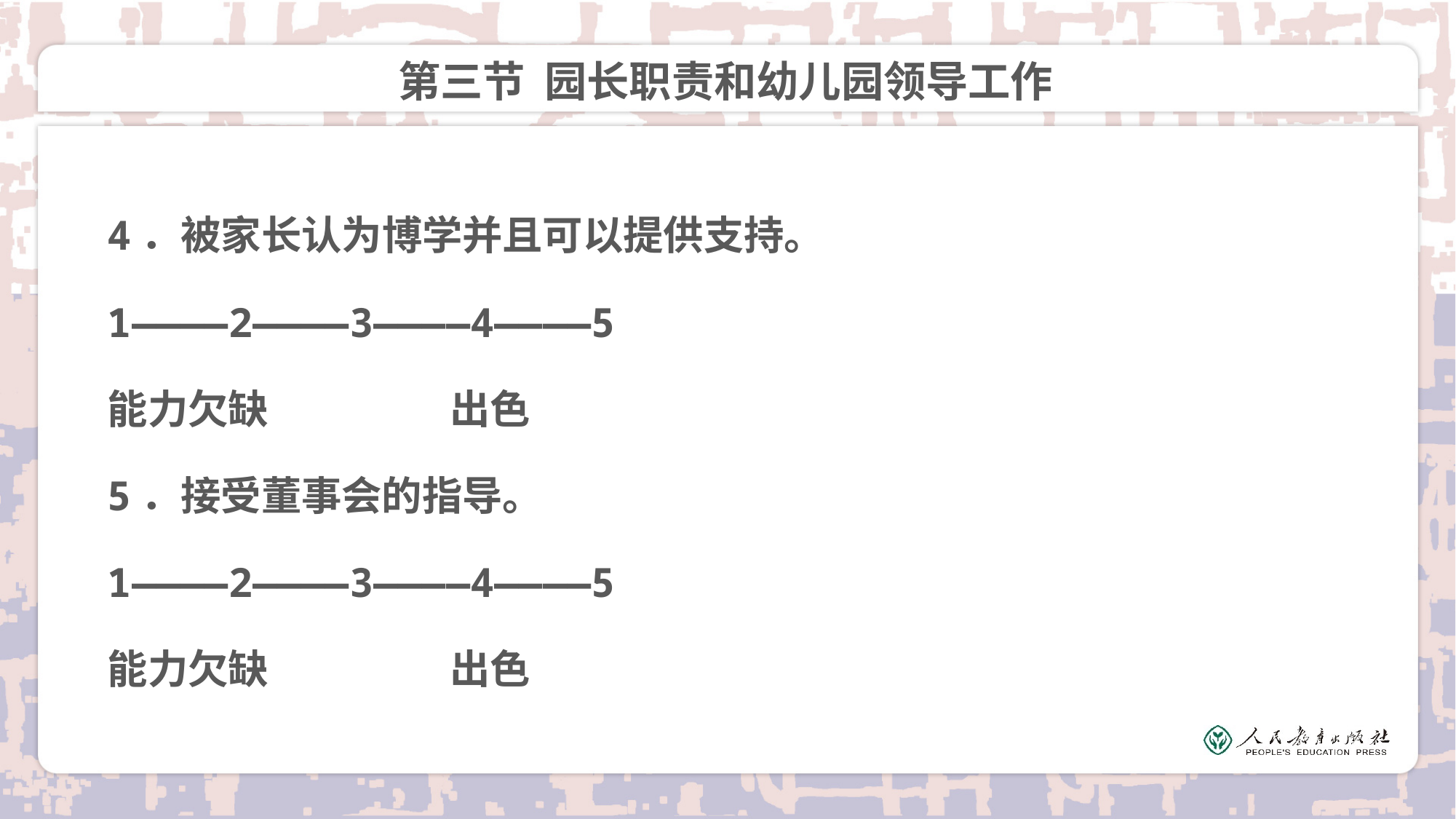

# 第三节  园长职责和幼儿园领导工作
4．被家长认为博学并且可以提供支持。
1————2————3————4————5
能力欠缺                    出色
5．接受董事会的指导。
1————2————3————4————5
能力欠缺                    出色